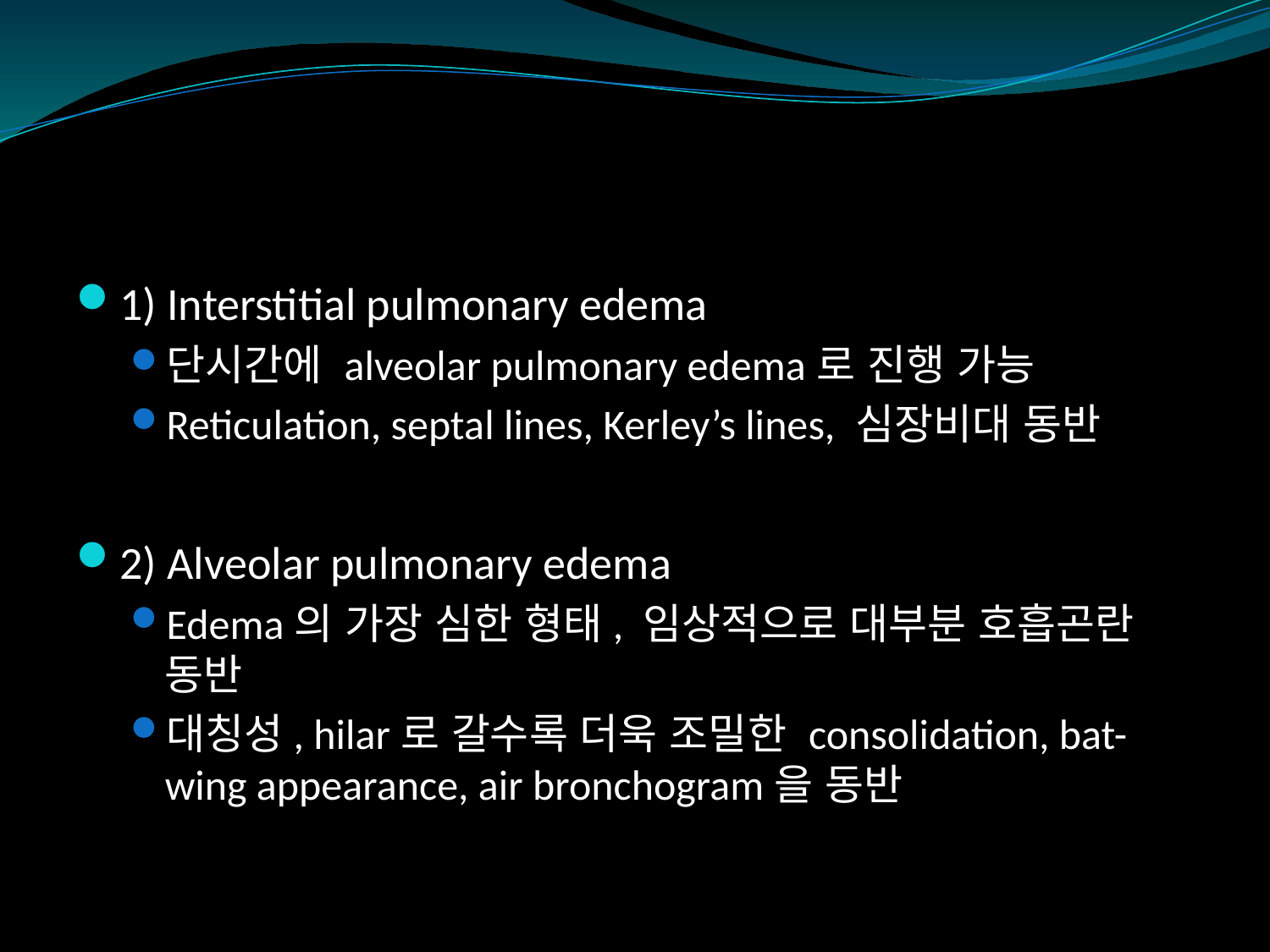

#
1) Interstitial pulmonary edema
단시간에 alveolar pulmonary edema로 진행 가능
Reticulation, septal lines, Kerley’s lines, 심장비대 동반

2) Alveolar pulmonary edema
Edema의 가장 심한 형태, 임상적으로 대부분 호흡곤란 동반
대칭성, hilar로 갈수록 더욱 조밀한 consolidation, bat-wing appearance, air bronchogram을 동반